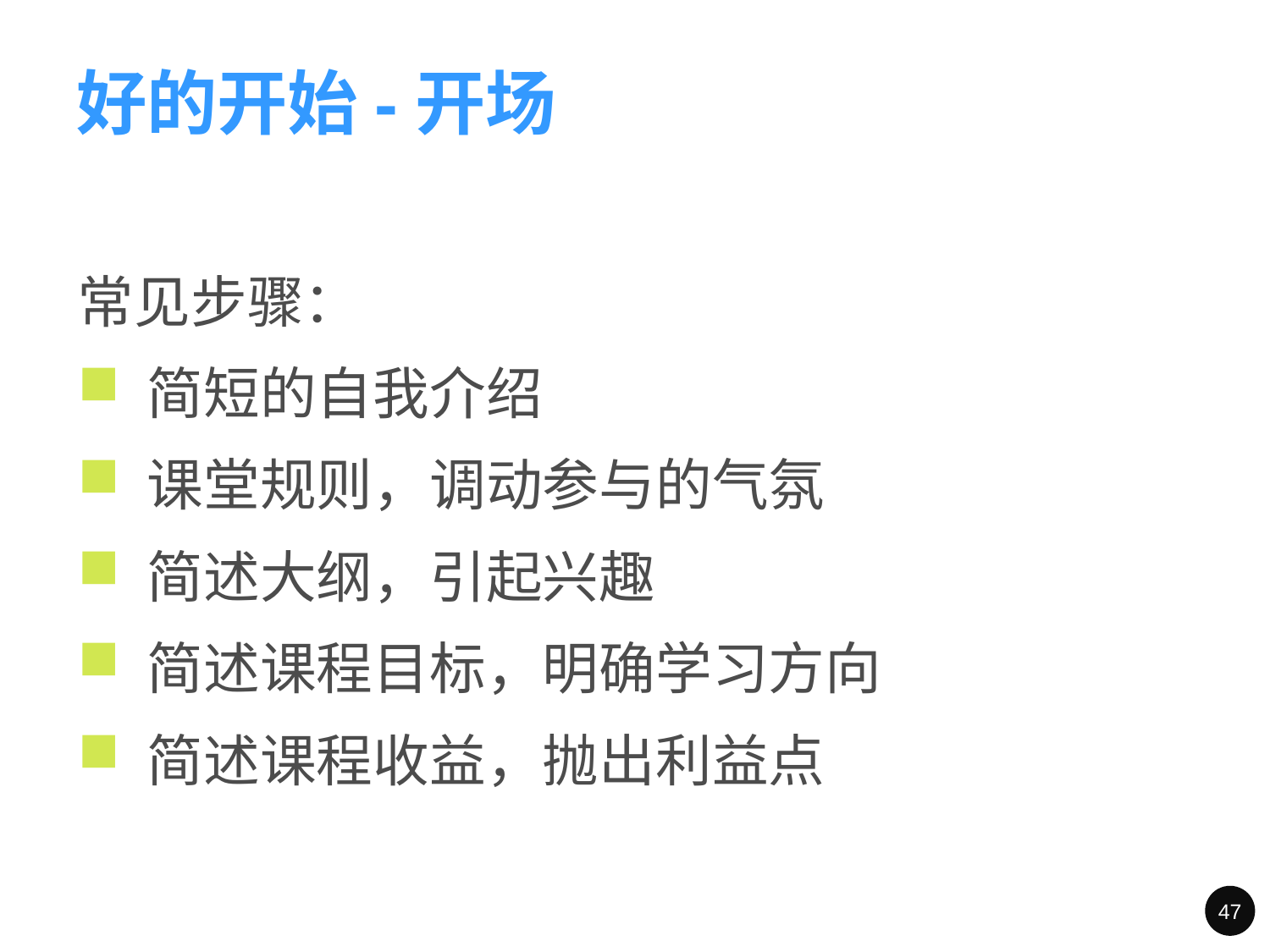

# 好的开始-开场
常见步骤：
 简短的自我介绍
 课堂规则，调动参与的气氛
 简述大纲，引起兴趣
 简述课程目标，明确学习方向
 简述课程收益，抛出利益点